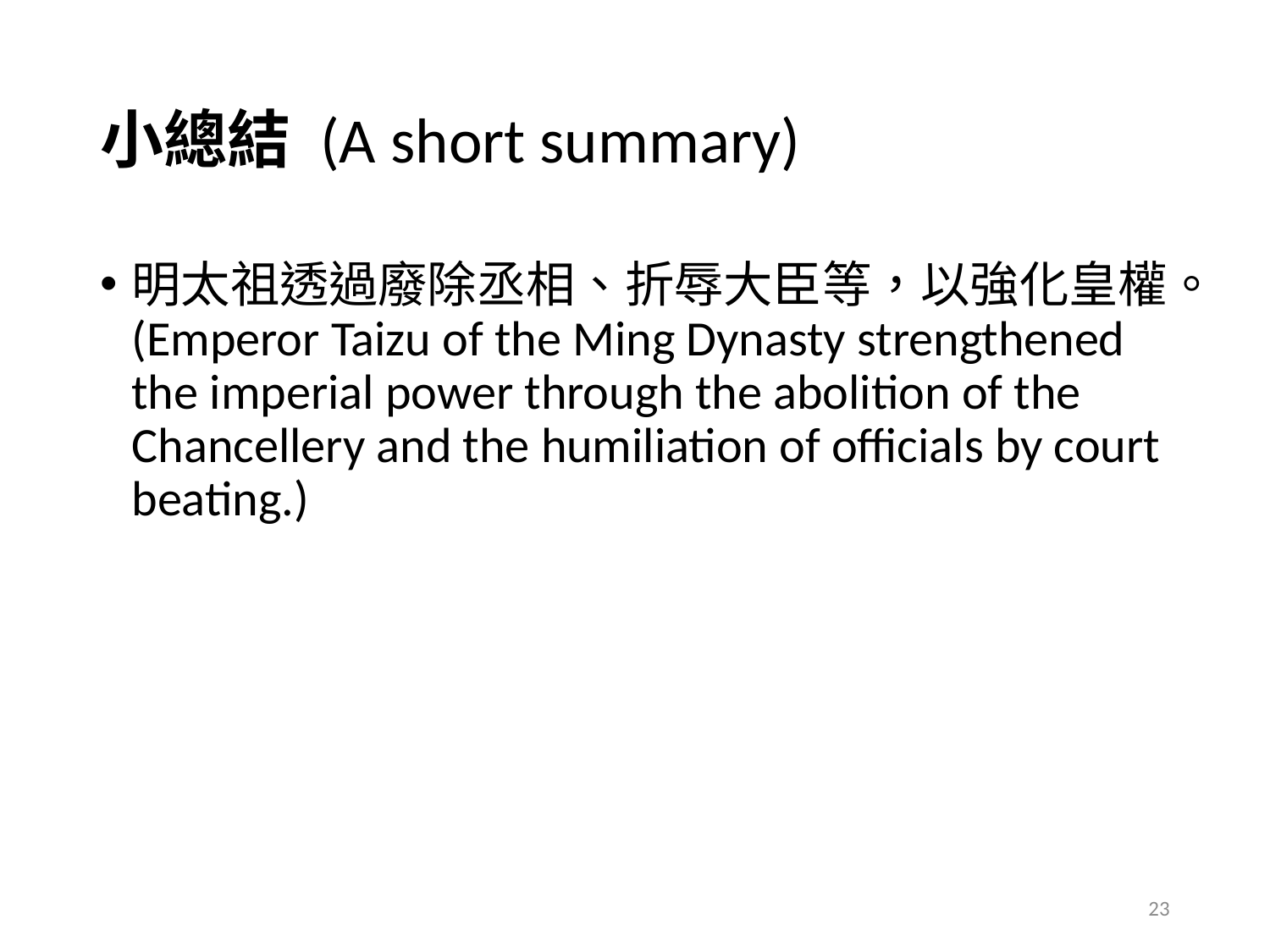

# 小總結 (A short summary)
明太祖透過廢除丞相、折辱大臣等，以強化皇權。(Emperor Taizu of the Ming Dynasty strengthened the imperial power through the abolition of the Chancellery and the humiliation of officials by court beating.)

23